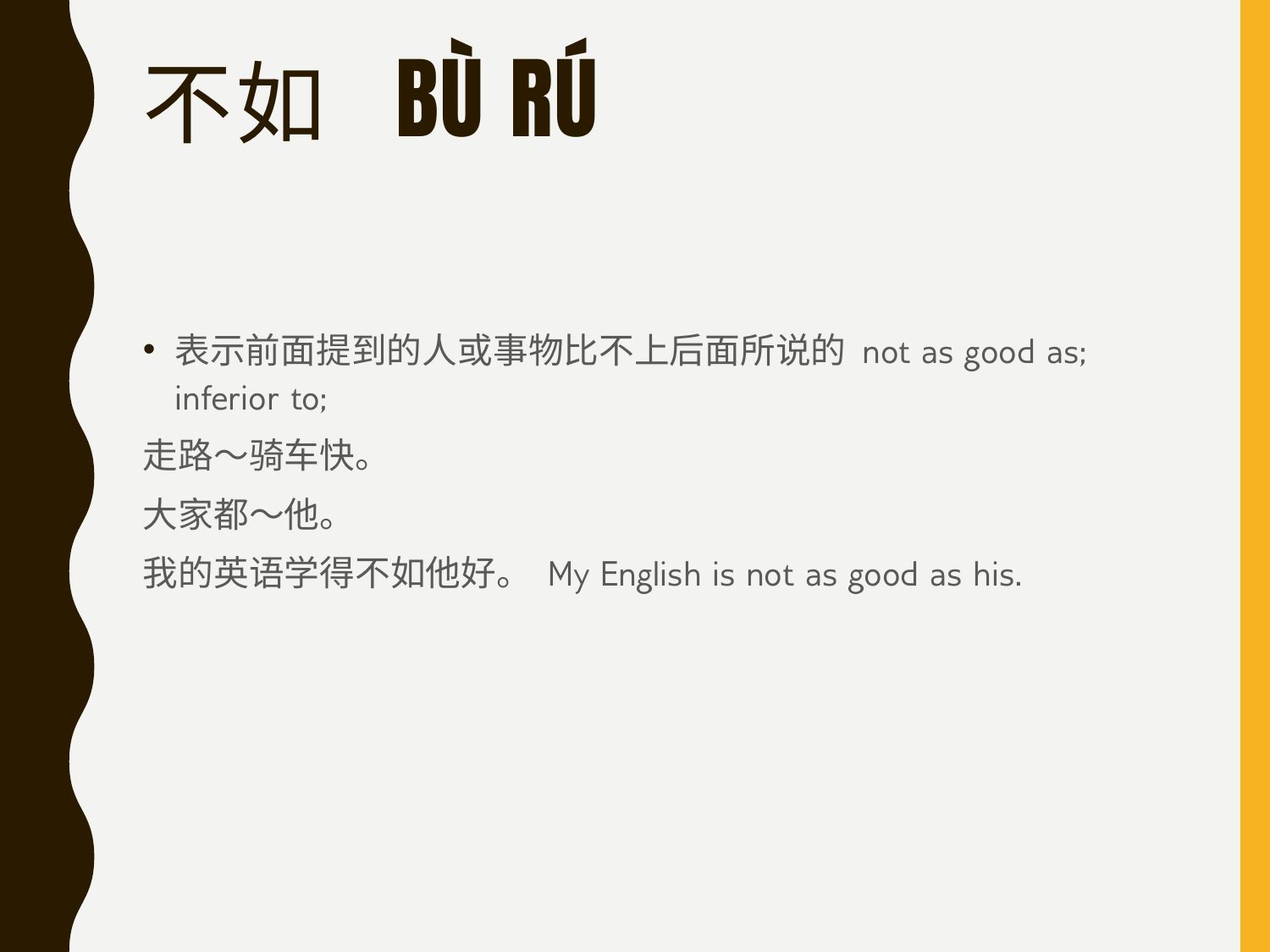

# 不如  bù rú
表示前面提到的人或事物比不上后面所说的 not as good as; inferior to;
走路～骑车快。
大家都～他。
我的英语学得不如他好。 My English is not as good as his.